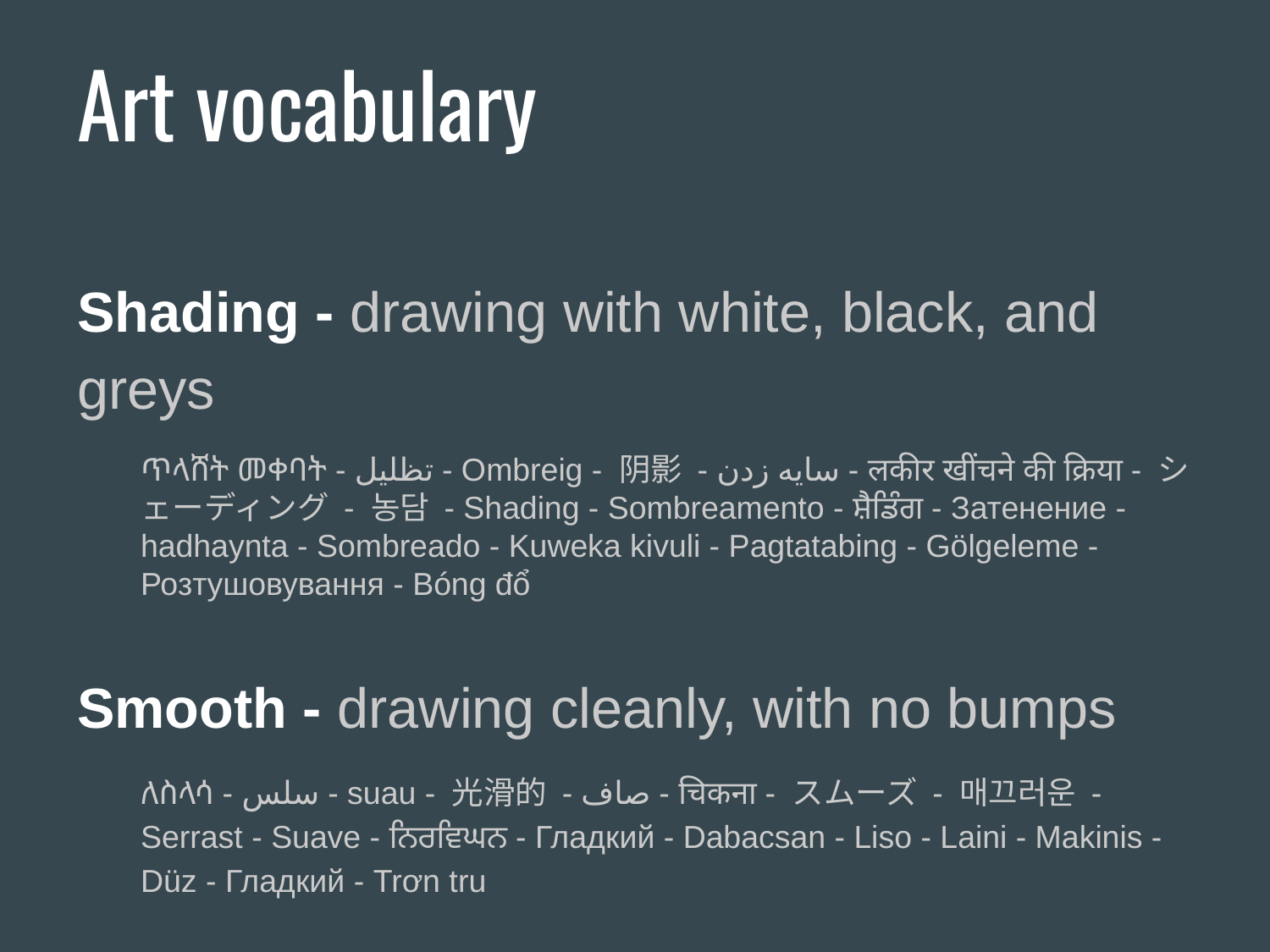

Art vocabulary

Shading - drawing with white, black, and greys
ጥላሸት መቀባት - تظليل - Ombreig - 阴影 - سایه زدن - लकीर खींचने की क्रिया - シェーディング - 농담 - Shading - Sombreamento - ਸ਼ੈਡਿੰਗ - Затенение - hadhaynta - Sombreado - Kuweka kivuli - Pagtatabing - Gölgeleme - Розтушовування - Bóng đổ

Smooth - drawing cleanly, with no bumps
ለስላሳ - سلس - suau - 光滑的 - صاف - चिकना - スムーズ - 매끄러운 - Serrast - Suave - ਨਿਰਵਿਘਨ - Гладкий - Dabacsan - Liso - Laini - Makinis - Düz - Гладкий - Trơn tru